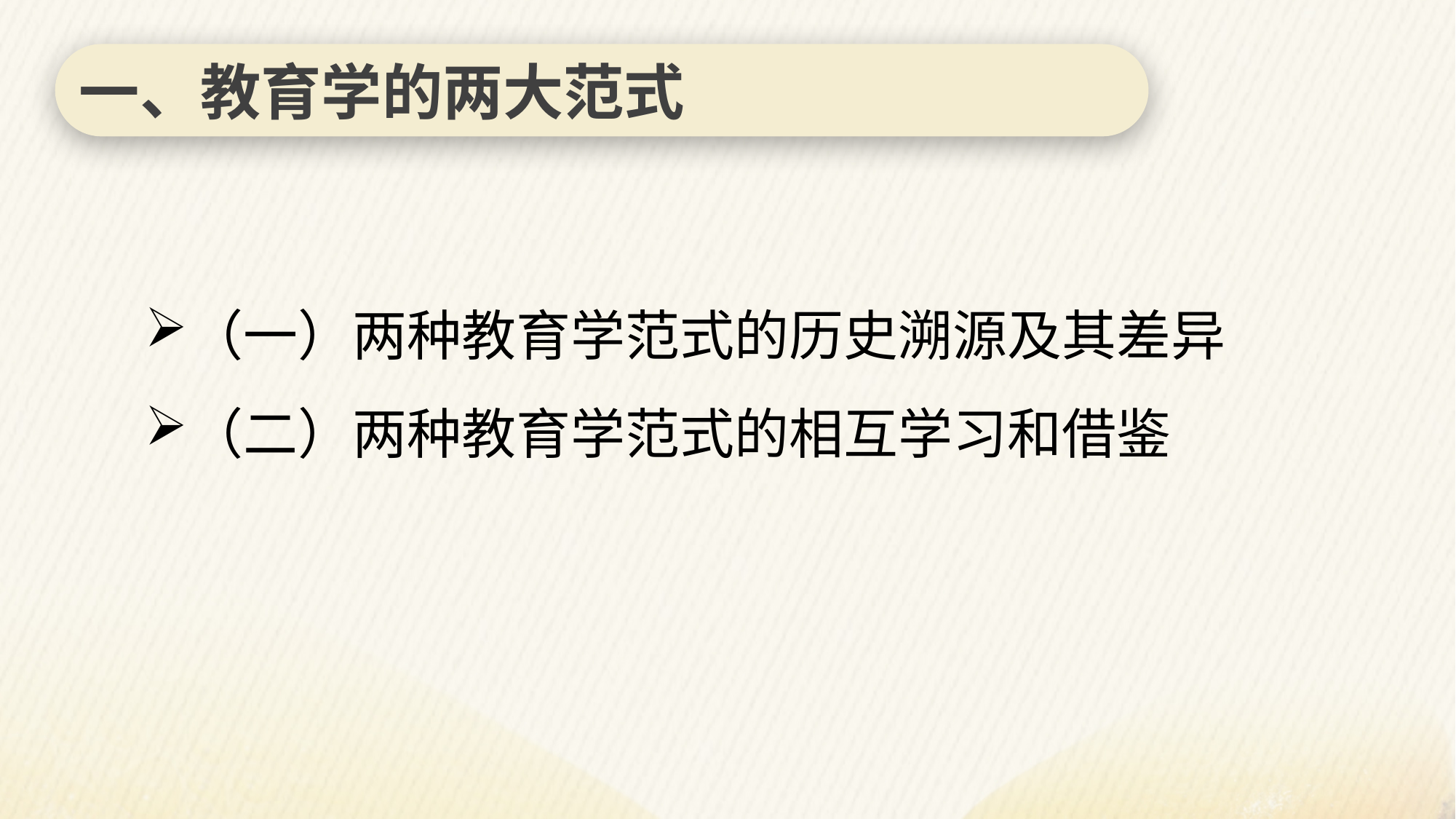

一、教育学的两大范式
（一）两种教育学范式的历史溯源及其差异
（二）两种教育学范式的相互学习和借鉴